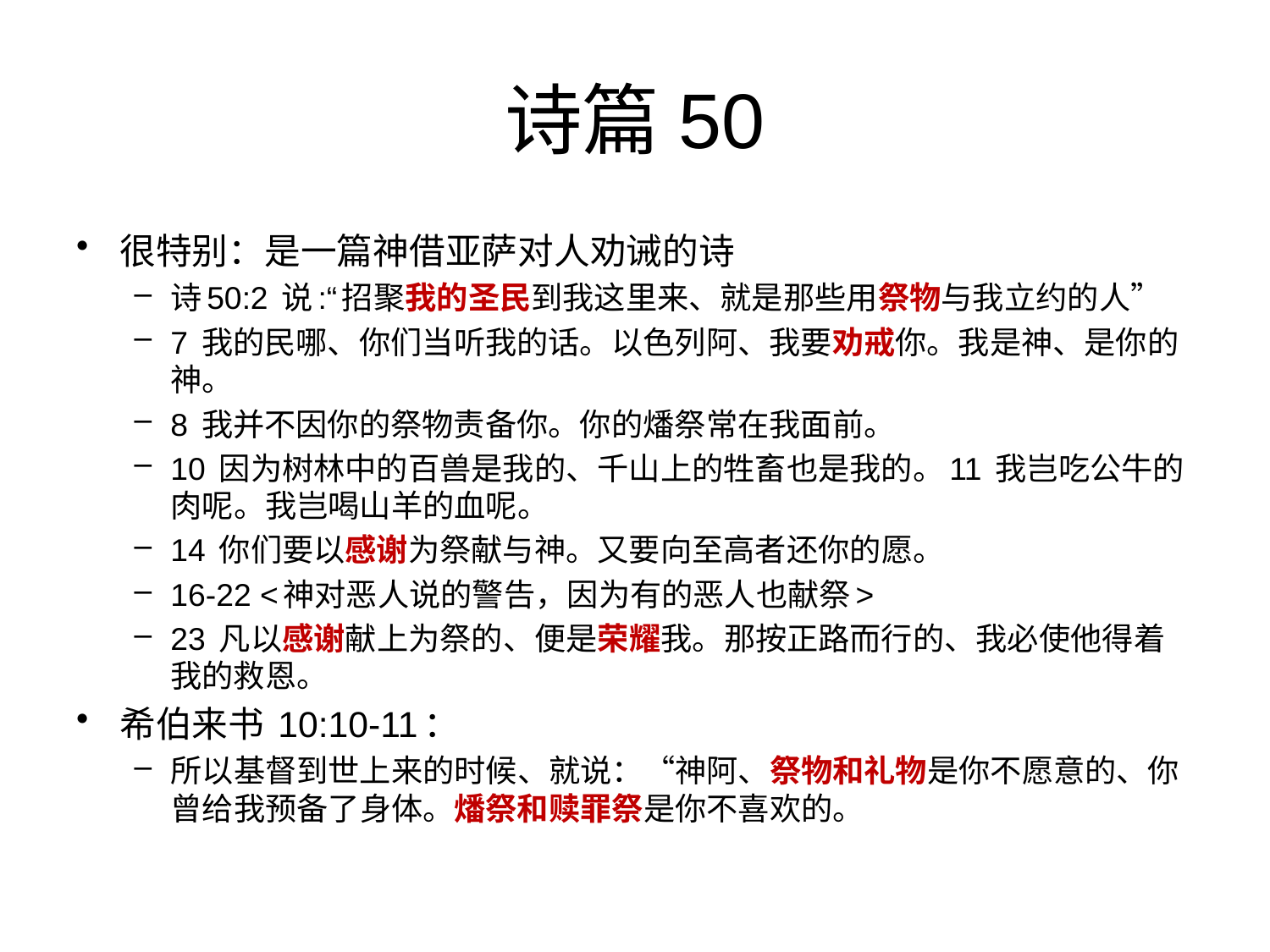

# 诗篇50
很特别：是一篇神借亚萨对人劝诫的诗
诗50:2 说:“招聚我的圣民到我这里来、就是那些用祭物与我立约的人”
7 我的民哪、你们当听我的话。以色列阿、我要劝戒你。我是神、是你的神。
8 我并不因你的祭物责备你。你的燔祭常在我面前。
10 因为树林中的百兽是我的、千山上的牲畜也是我的。11 我岂吃公牛的肉呢。我岂喝山羊的血呢。
14 你们要以感谢为祭献与神。又要向至高者还你的愿。
16-22 <神对恶人说的警告，因为有的恶人也献祭>
23 凡以感谢献上为祭的、便是荣耀我。那按正路而行的、我必使他得着我的救恩。
希伯来书 10:10-11：
所以基督到世上来的时候、就说：“神阿、祭物和礼物是你不愿意的、你曾给我预备了身体。燔祭和赎罪祭是你不喜欢的。